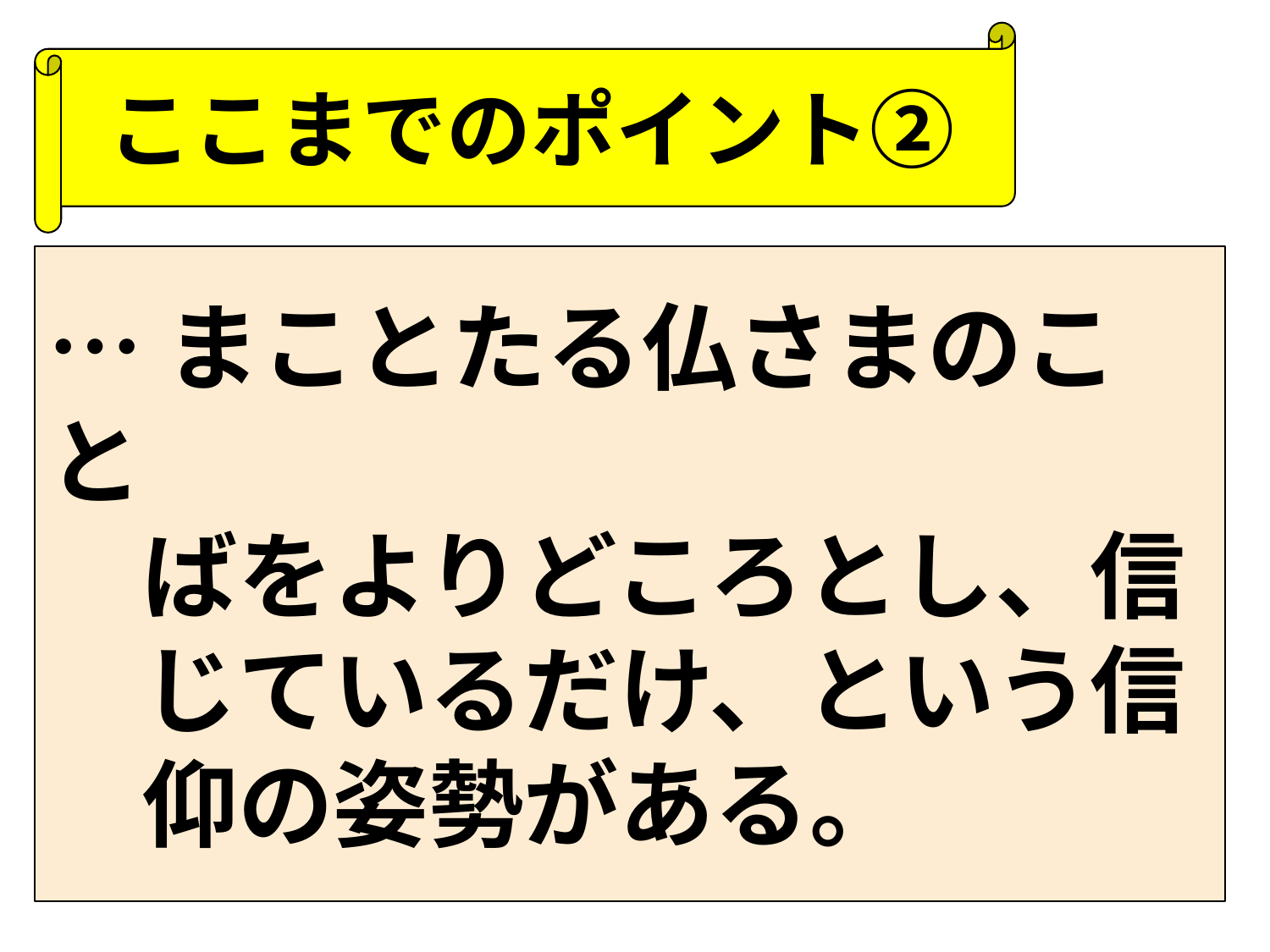

ここまでのポイント②
…まことたる仏さまのこと
　ばをよりどころとし、信
　じているだけ、という信
　仰の姿勢がある。